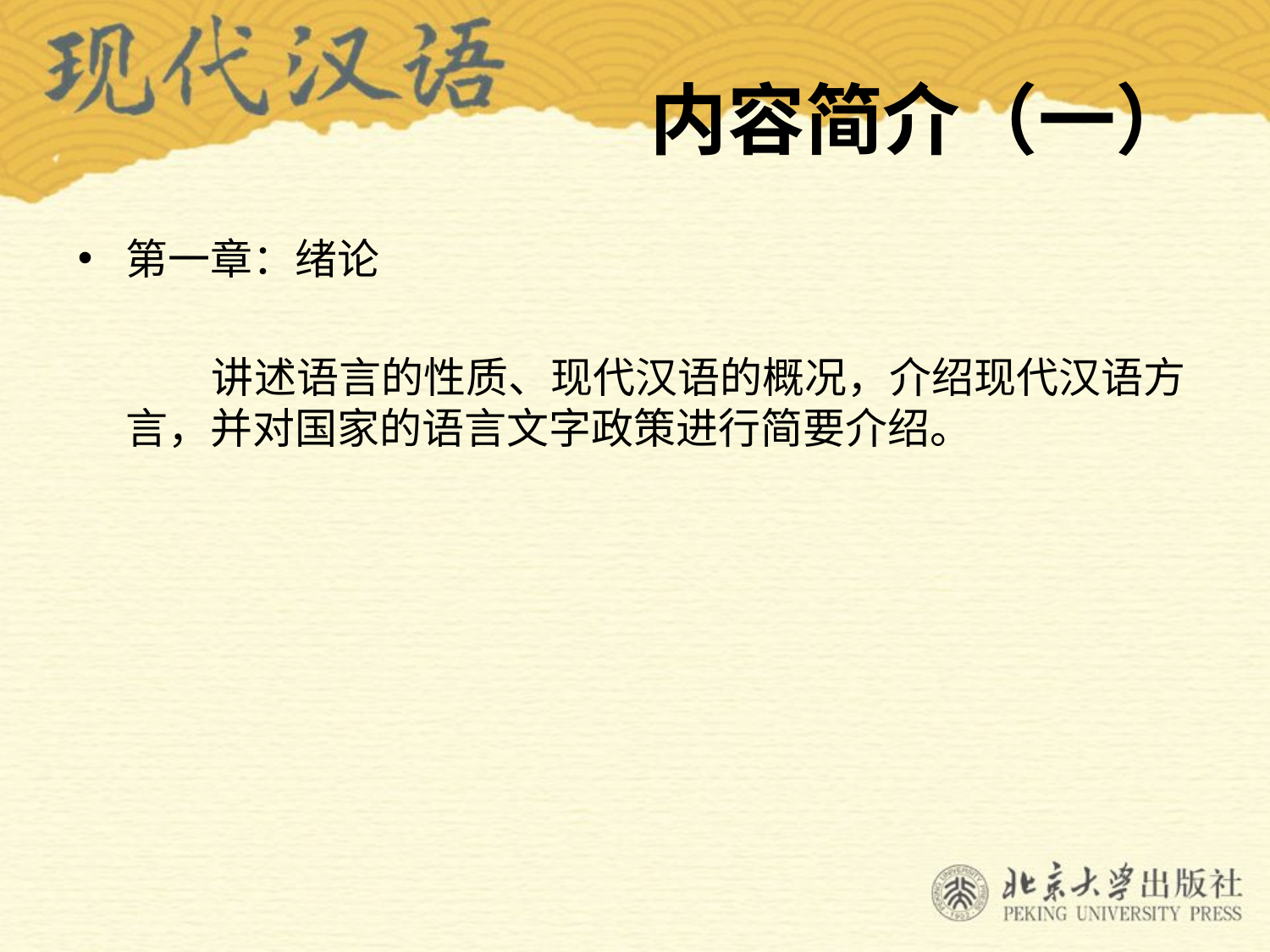

# 内容简介（一）
第一章：绪论

             讲述语言的性质、现代汉语的概况，介绍现代汉语方言，并对国家的语言文字政策进行简要介绍。